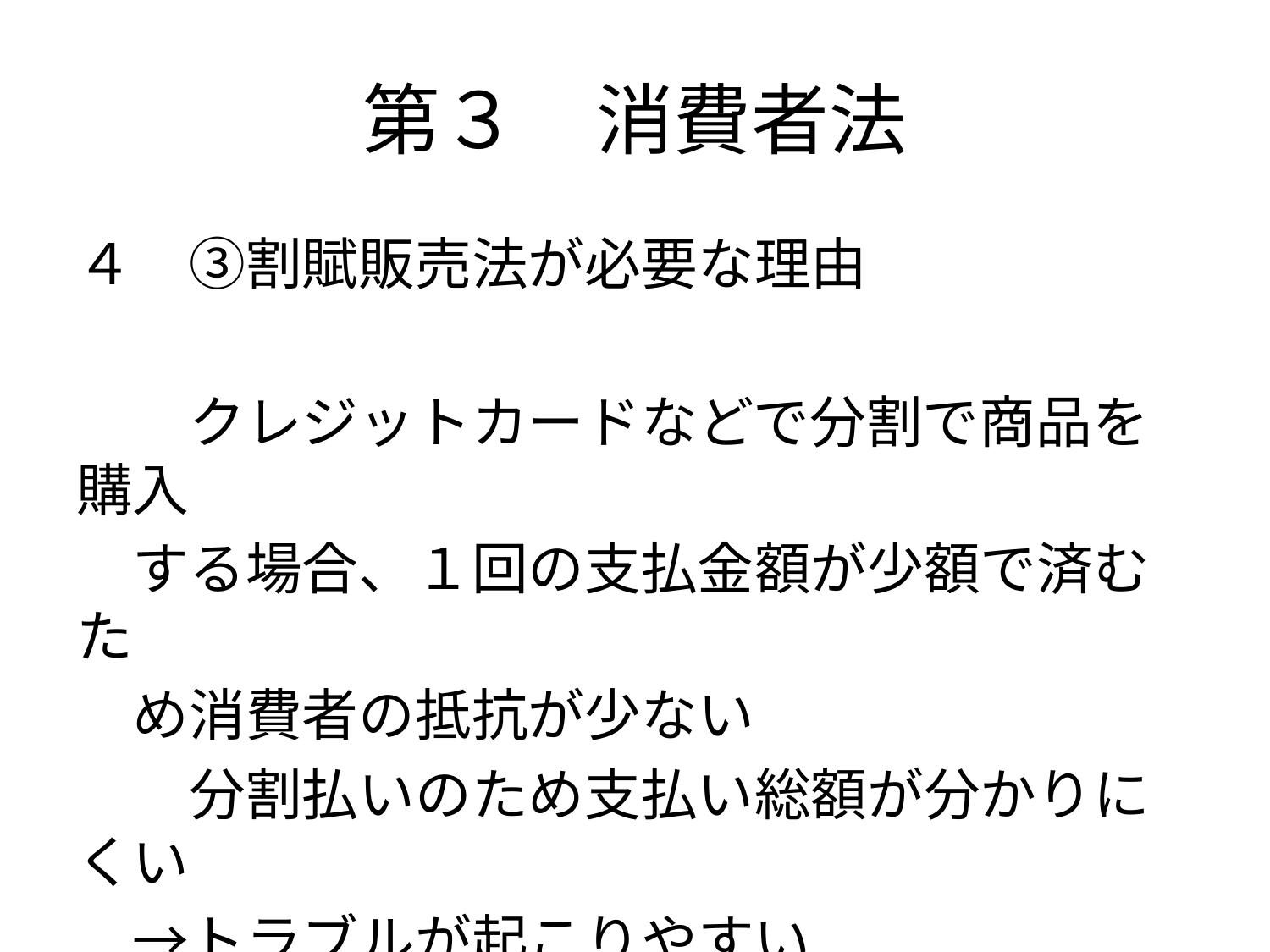

# 第３　消費者法
４　③割賦販売法が必要な理由

　　クレジットカードなどで分割で商品を購入
　する場合、１回の支払金額が少額で済むた
　め消費者の抵抗が少ない
　　分割払いのため支払い総額が分かりにくい
　→トラブルが起こりやすい